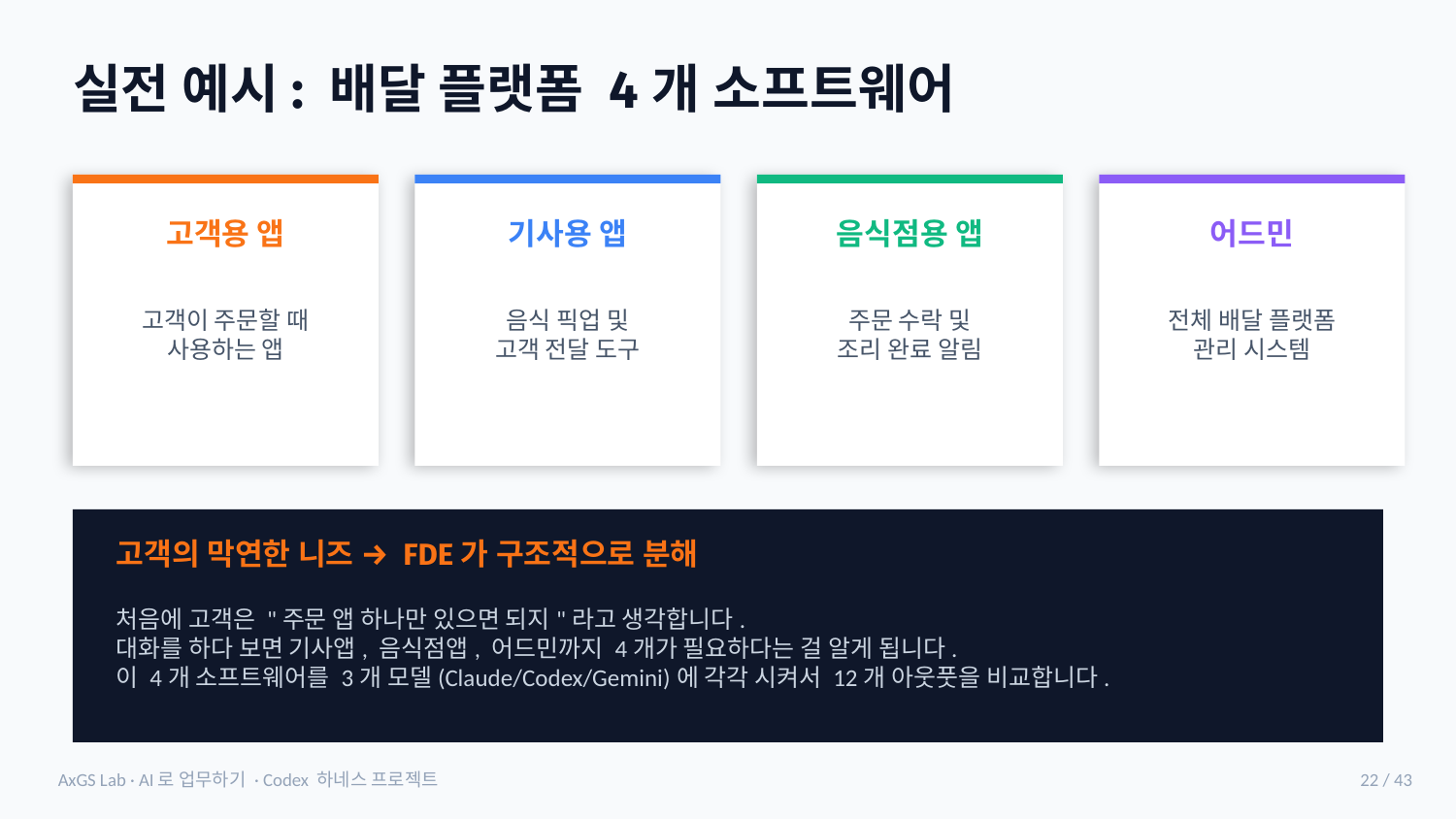

실전 예시: 배달 플랫폼 4개 소프트웨어

고객용 앱
기사용 앱
음식점용 앱
어드민
고객이 주문할 때
사용하는 앱
음식 픽업 및
고객 전달 도구
주문 수락 및
조리 완료 알림
전체 배달 플랫폼
관리 시스템

고객의 막연한 니즈 → FDE가 구조적으로 분해
처음에 고객은 "주문 앱 하나만 있으면 되지"라고 생각합니다.
대화를 하다 보면 기사앱, 음식점앱, 어드민까지 4개가 필요하다는 걸 알게 됩니다.
이 4개 소프트웨어를 3개 모델(Claude/Codex/Gemini)에 각각 시켜서 12개 아웃풋을 비교합니다.
AxGS Lab · AI로 업무하기 · Codex 하네스 프로젝트
22 / 43